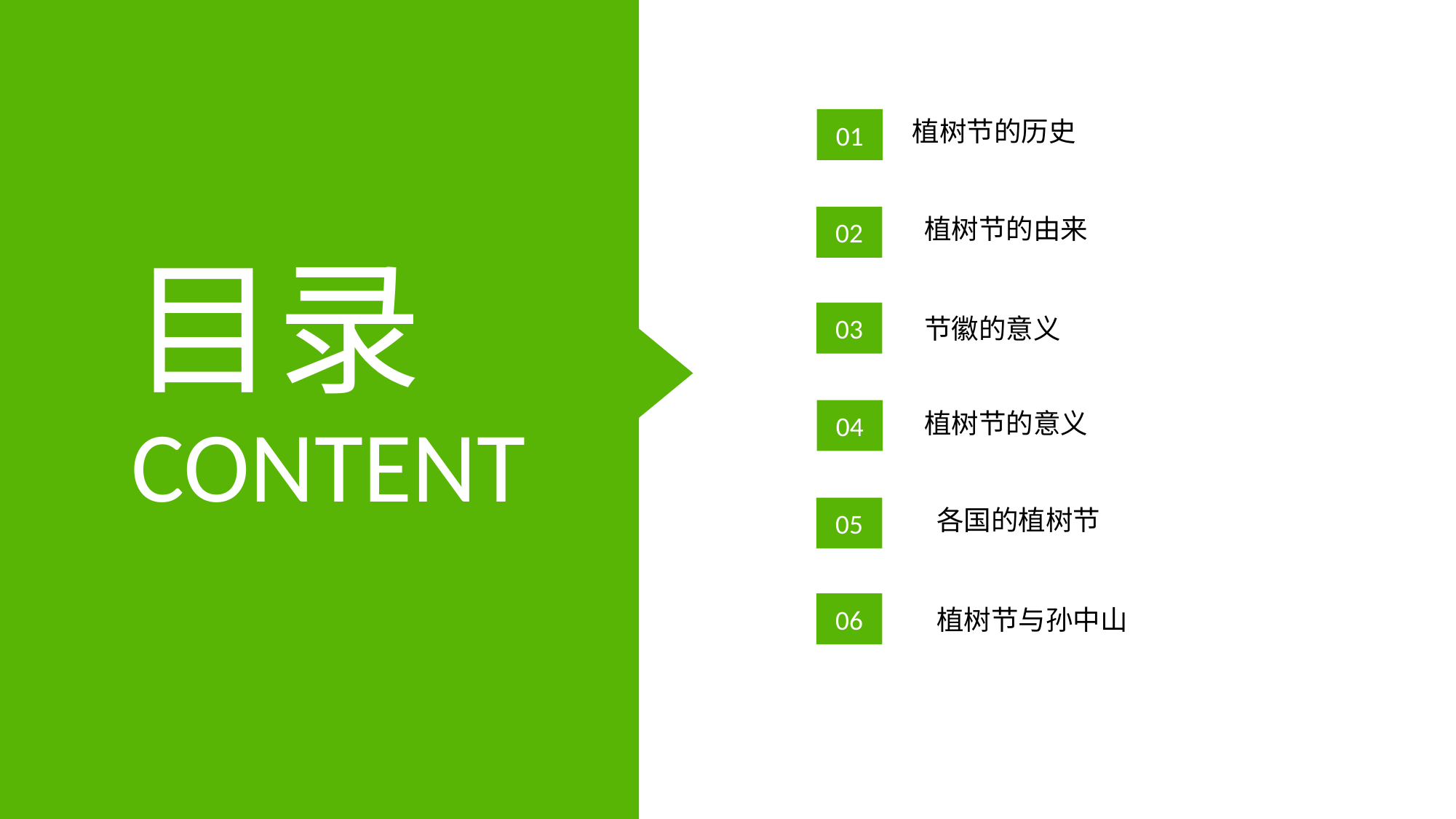

01
植树节的历史
植树节的由来
02
目录
03
节徽的意义

CONTENT
04
植树节的意义
05
各国的植树节
06
植树节与孙中山